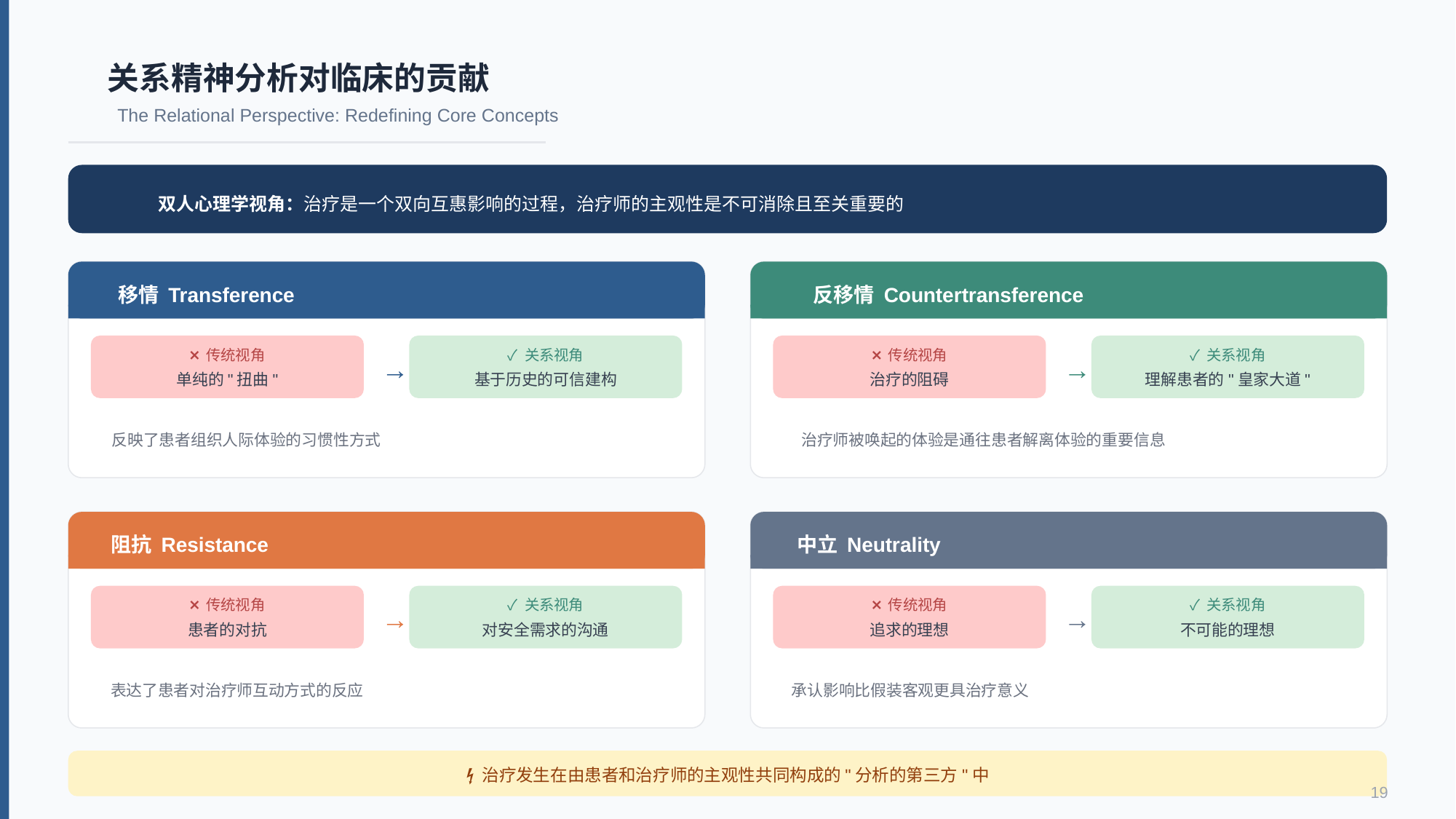

关系精神分析对临床的贡献
The Relational Perspective: Redefining Core Concepts

双人心理学视角：治疗是一个双向互惠影响的过程，治疗师的主观性是不可消除且至关重要的

移情 Transference

❌ 传统视角
单纯的"扭曲"

✓ 关系视角
基于历史的可信建构
→
反映了患者组织人际体验的习惯性方式

反移情 Countertransference

❌ 传统视角
治疗的阻碍

✓ 关系视角
理解患者的"皇家大道"
→
治疗师被唤起的体验是通往患者解离体验的重要信息

阻抗 Resistance

❌ 传统视角
患者的对抗

✓ 关系视角
对安全需求的沟通
→
表达了患者对治疗师互动方式的反应

中立 Neutrality

❌ 传统视角
追求的理想

✓ 关系视角
不可能的理想
→
承认影响比假装客观更具治疗意义

⚡ 治疗发生在由患者和治疗师的主观性共同构成的"分析的第三方"中
19